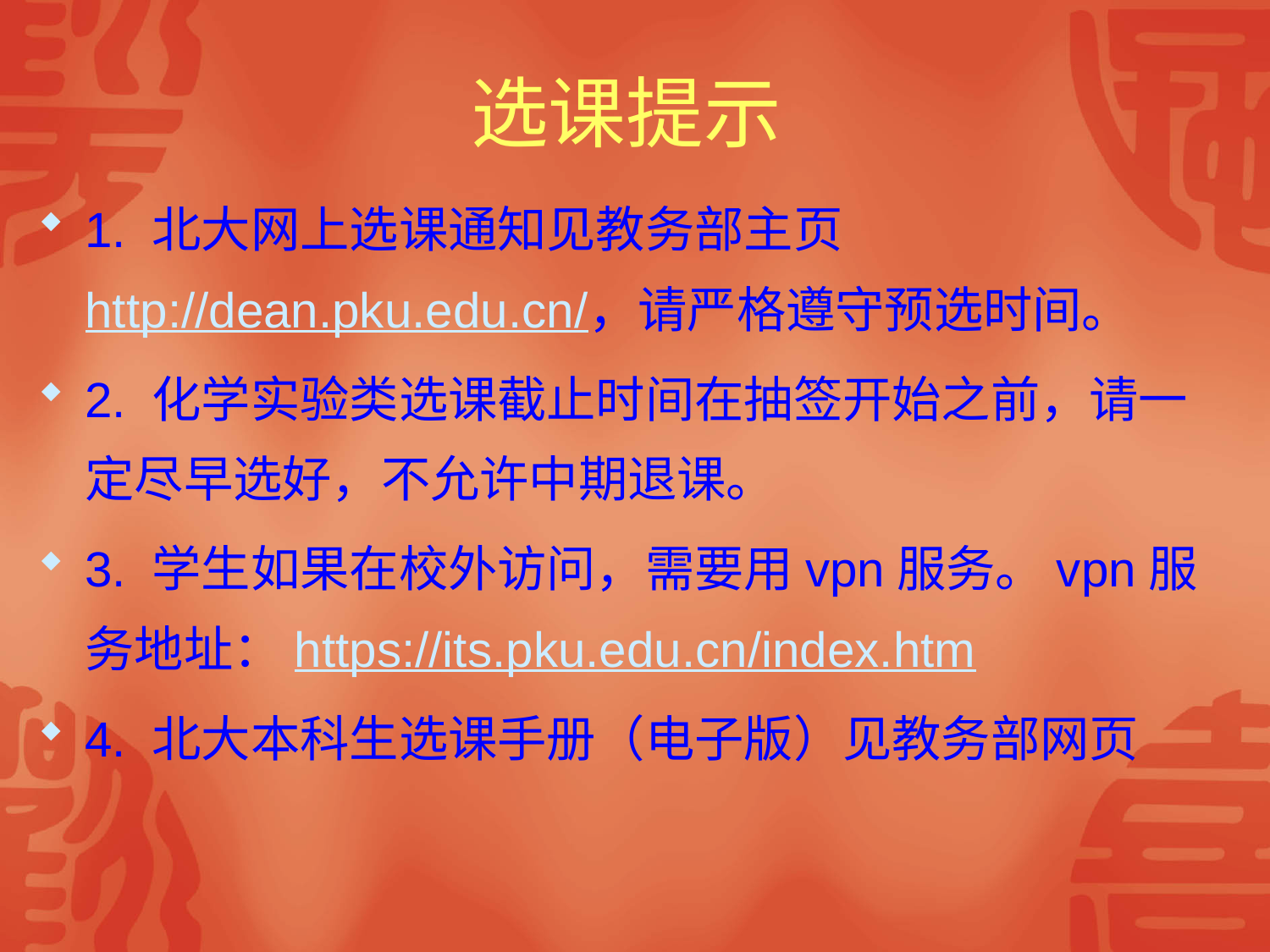

# 选课提示
1. 北大网上选课通知见教务部主页http://dean.pku.edu.cn/，请严格遵守预选时间。
2. 化学实验类选课截止时间在抽签开始之前，请一定尽早选好，不允许中期退课。
3. 学生如果在校外访问，需要用vpn服务。vpn服务地址：https://its.pku.edu.cn/index.htm
4. 北大本科生选课手册（电子版）见教务部网页